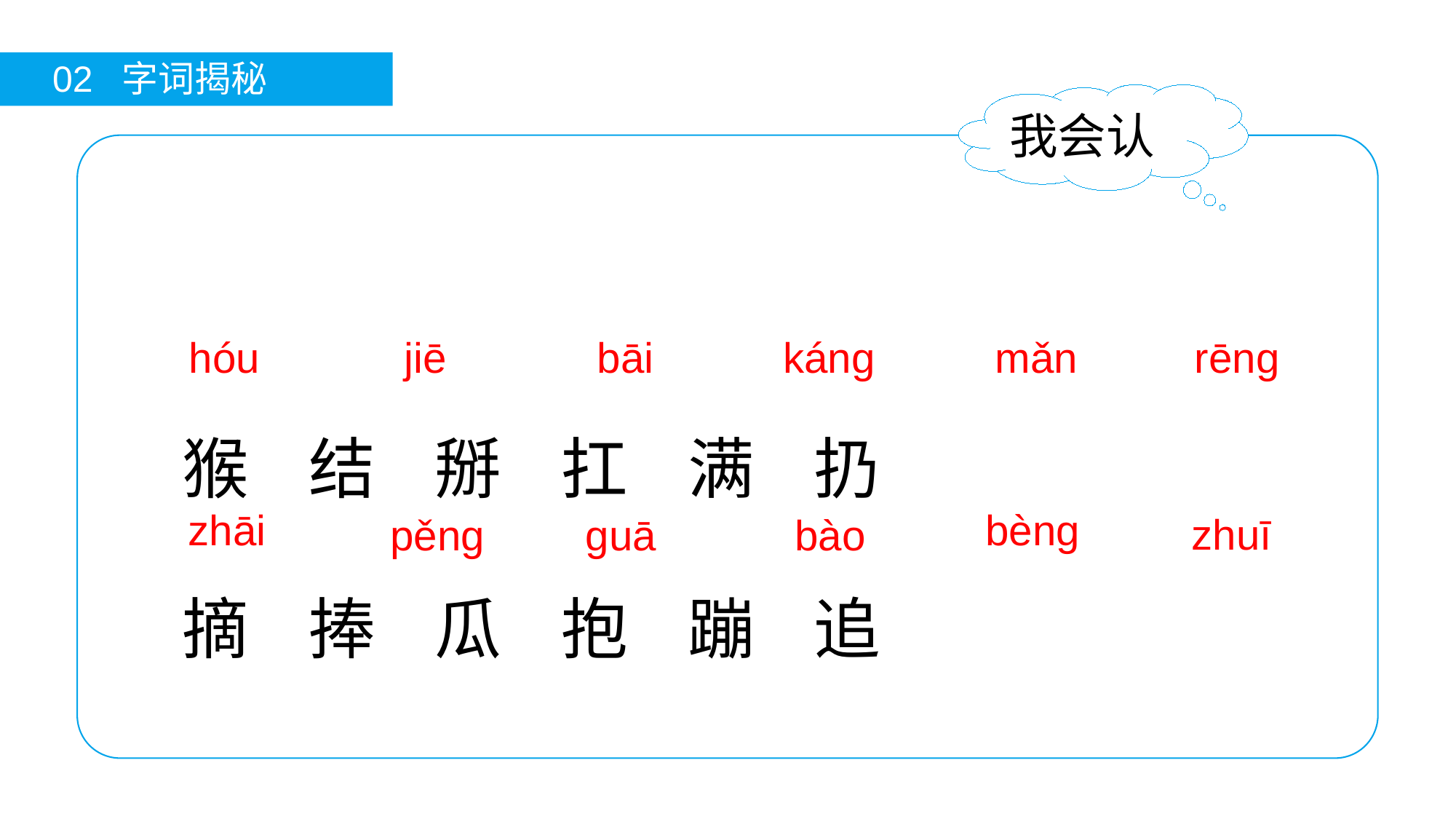

02  字词揭秘
我会认
hóu
 jiē
bāi
kánɡ
 mǎn
 rēnɡ
猴    结    掰    扛    满    扔
摘    捧    瓜    抱    蹦    追
zhuī
zhāi
bènɡ
 pěnɡ
ɡuā
 bào